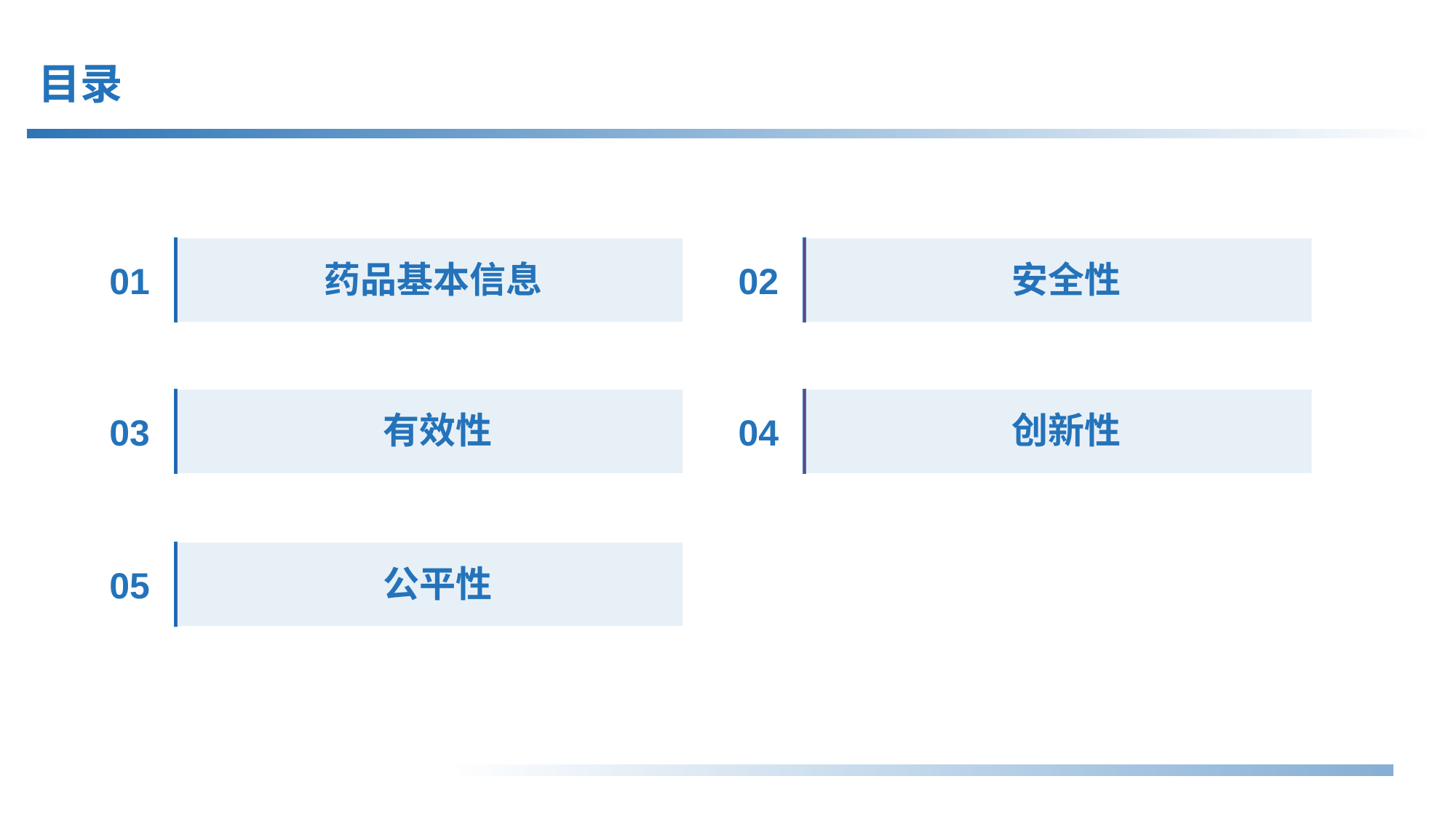

目录

01

药品基本信息
02

安全性
03

04

有效性
创新性
05

公平性